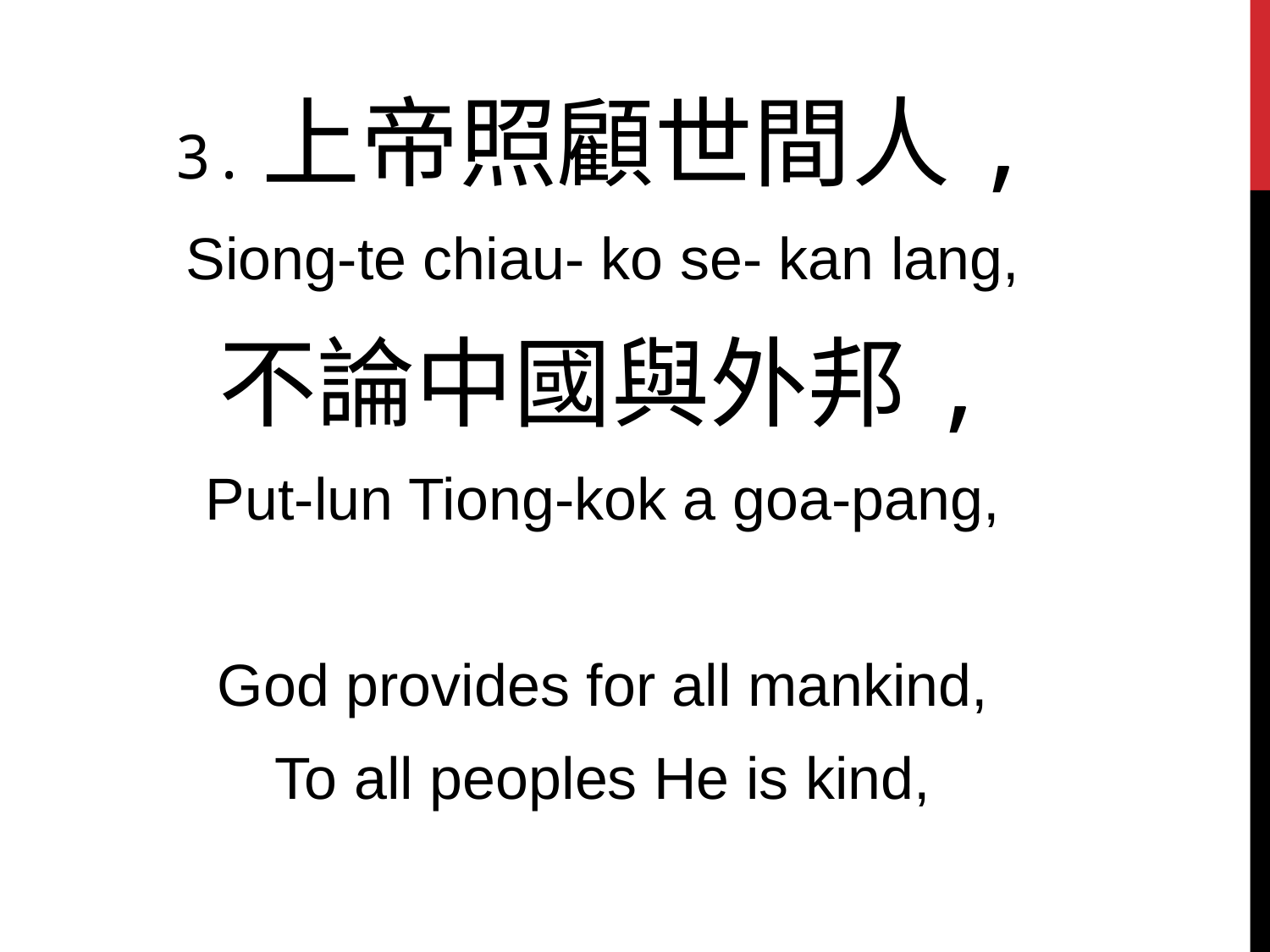

3.上帝照顧世間人,
Siong-te chiau- ko se- kan lang,
不論中國與外邦,
Put-lun Tiong-kok a goa-pang,

God provides for all mankind,
To all peoples He is kind,